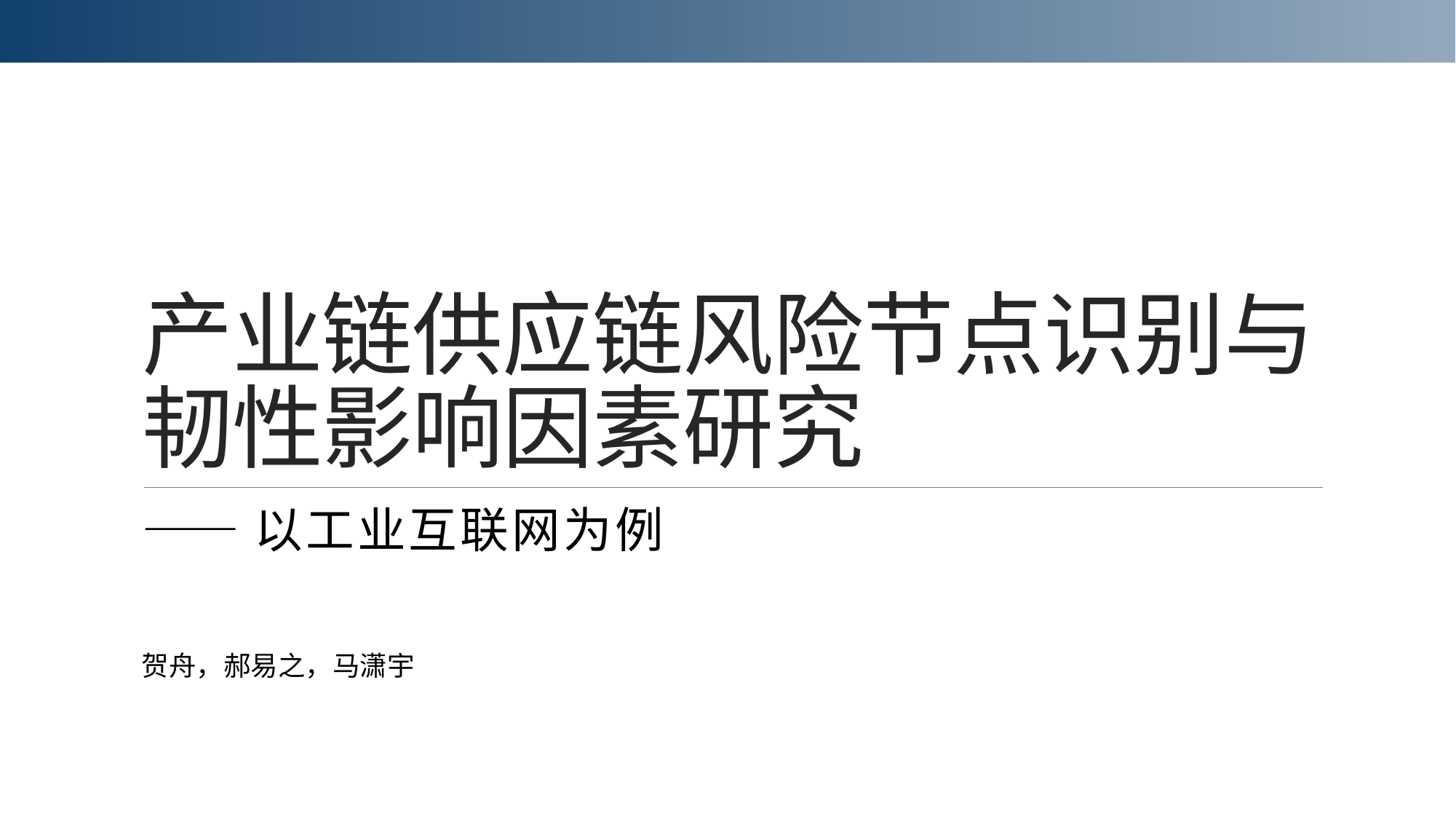

# 产业链供应链风险节点识别与韧性影响因素研究
——以工业互联网为例
贺舟，郝易之，马潇宇